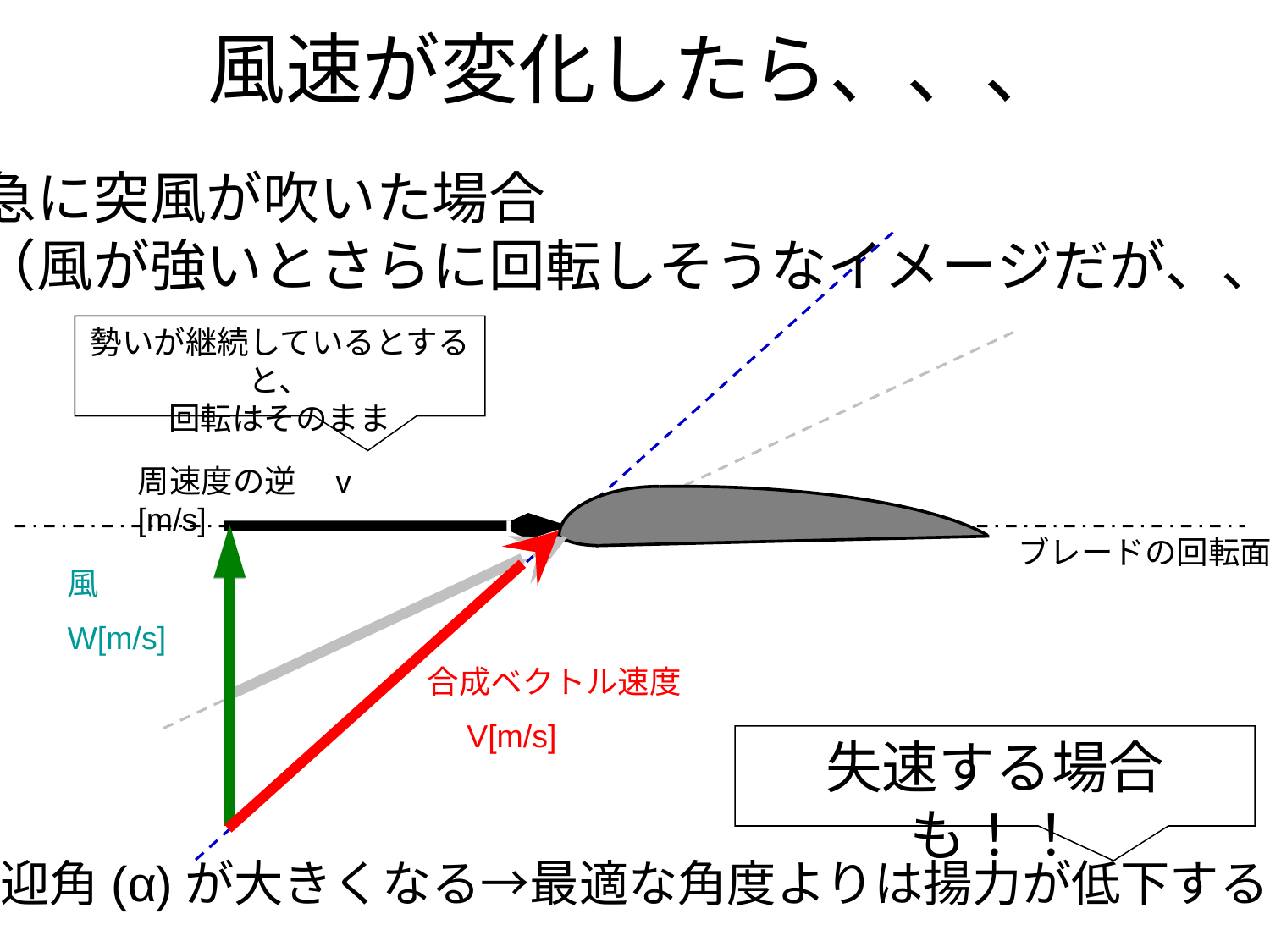

# 風速が変化したら、、、
急に突風が吹いた場合
（風が強いとさらに回転しそうなイメージだが、、、）
勢いが継続しているとすると、
回転はそのまま

周速度の逆　v　[m/s]

ブレードの回転面

風
W[m/s]
合成ベクトル速度
　V[m/s]
失速する場合も！！
迎角(α)が大きくなる→最適な角度よりは揚力が低下する